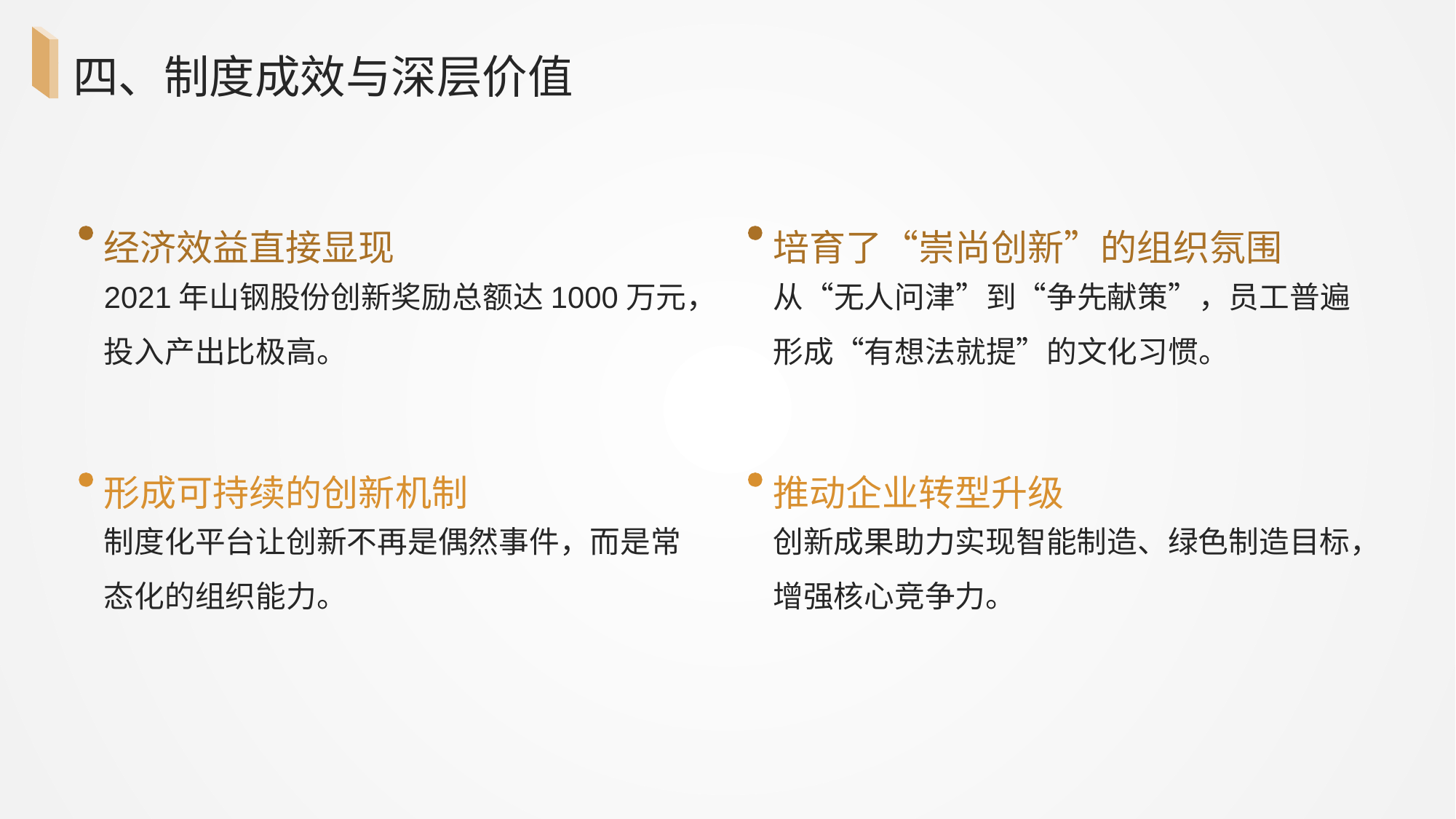

四、制度成效与深层价值

经济效益直接显现
培育了“崇尚创新”的组织氛围

2021年山钢股份创新奖励总额达1000万元，投入产出比极高。
从“无人问津”到“争先献策”，员工普遍形成“有想法就提”的文化习惯。
形成可持续的创新机制
推动企业转型升级

制度化平台让创新不再是偶然事件，而是常态化的组织能力。
创新成果助力实现智能制造、绿色制造目标，增强核心竞争力。